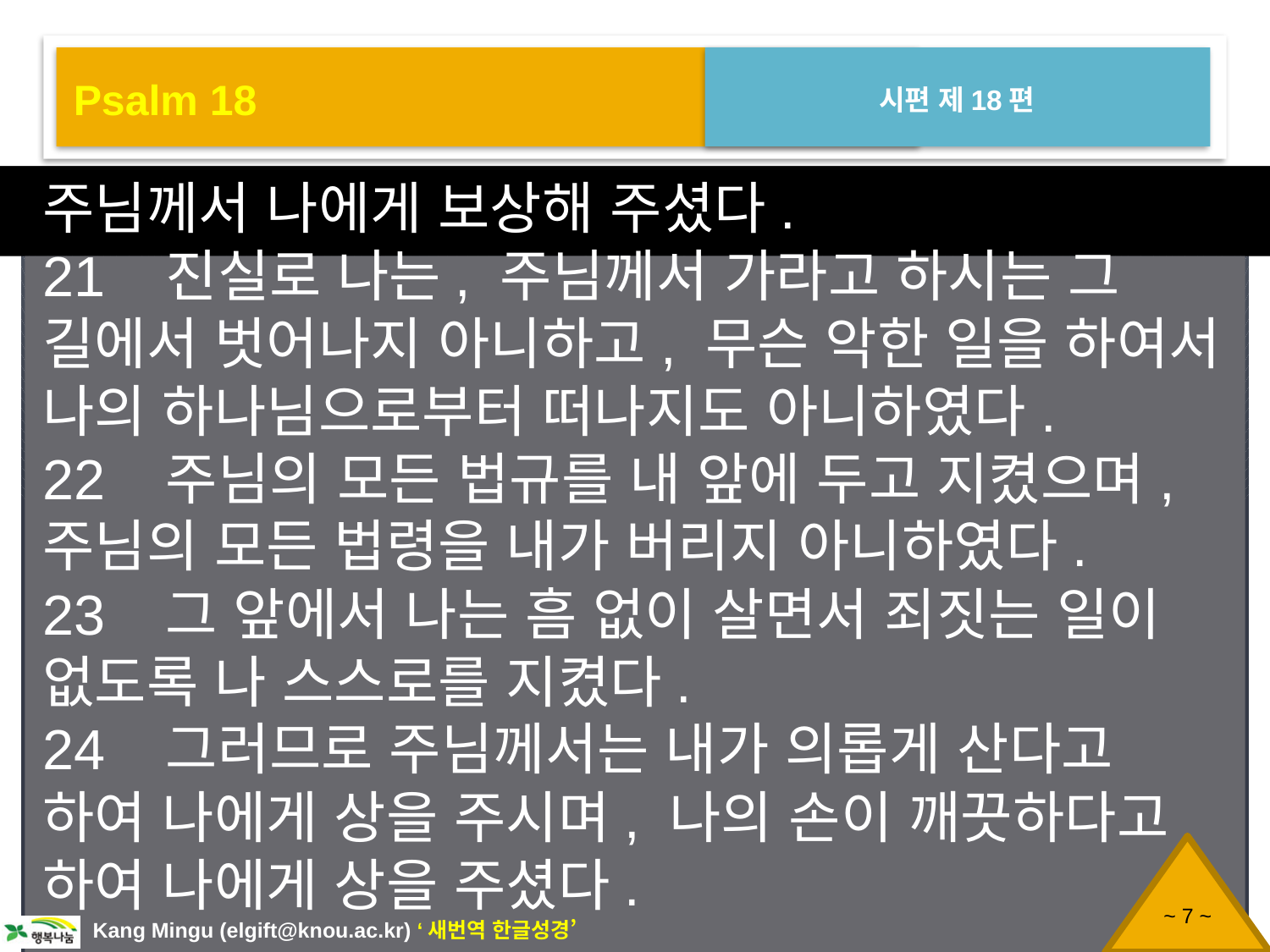

Psalm 18
시편 제18편
주님께서 나에게 보상해 주셨다.
21   진실로 나는, 주님께서 가라고 하시는 그 길에서 벗어나지 아니하고, 무슨 악한 일을 하여서 나의 하나님으로부터 떠나지도 아니하였다.
22   주님의 모든 법규를 내 앞에 두고 지켰으며, 주님의 모든 법령을 내가 버리지 아니하였다.
23   그 앞에서 나는 흠 없이 살면서 죄짓는 일이 없도록 나 스스로를 지켰다.
24   그러므로 주님께서는 내가 의롭게 산다고 하여 나에게 상을 주시며, 나의 손이 깨끗하다고 하여 나에게 상을 주셨다.